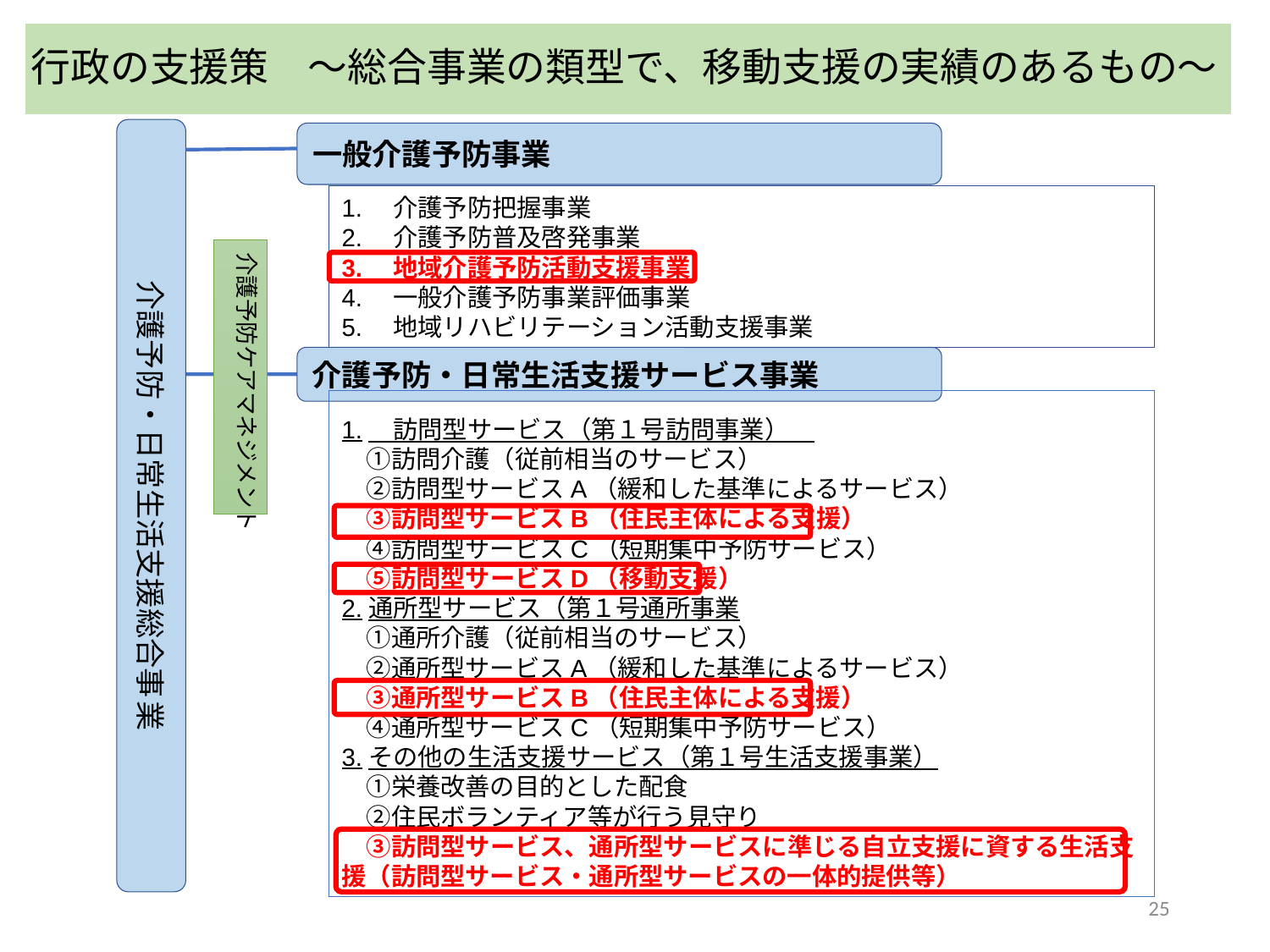

行政の支援策　～総合事業の類型で、移動支援の実績のあるもの～
介護予防・日常生活支援総合事業
一般介護予防事業
1.　介護予防把握事業
2.　介護予防普及啓発事業
3.　地域介護予防活動支援事業
4.　一般介護予防事業評価事業
5.　地域リハビリテーション活動支援事業

介護予防ケアマネジメント
介護予防・日常生活支援サービス事業
1.　訪問型サービス（第１号訪問事業）
　①訪問介護（従前相当のサービス）
　②訪問型サービスA（緩和した基準によるサービス）
　③訪問型サービスB（住民主体による支援）
　④訪問型サービスC（短期集中予防サービス）
　⑤訪問型サービスD（移動支援）
2.通所型サービス（第１号通所事業
　①通所介護（従前相当のサービス）
　②通所型サービスA（緩和した基準によるサービス）
　③通所型サービスB（住民主体による支援）
　④通所型サービスC（短期集中予防サービス）
3.その他の生活支援サービス（第１号生活支援事業）
　①栄養改善の目的とした配食
　②住民ボランティア等が行う見守り
　③訪問型サービス、通所型サービスに準じる自立支援に資する生活支援（訪問型サービス・通所型サービスの一体的提供等）

25